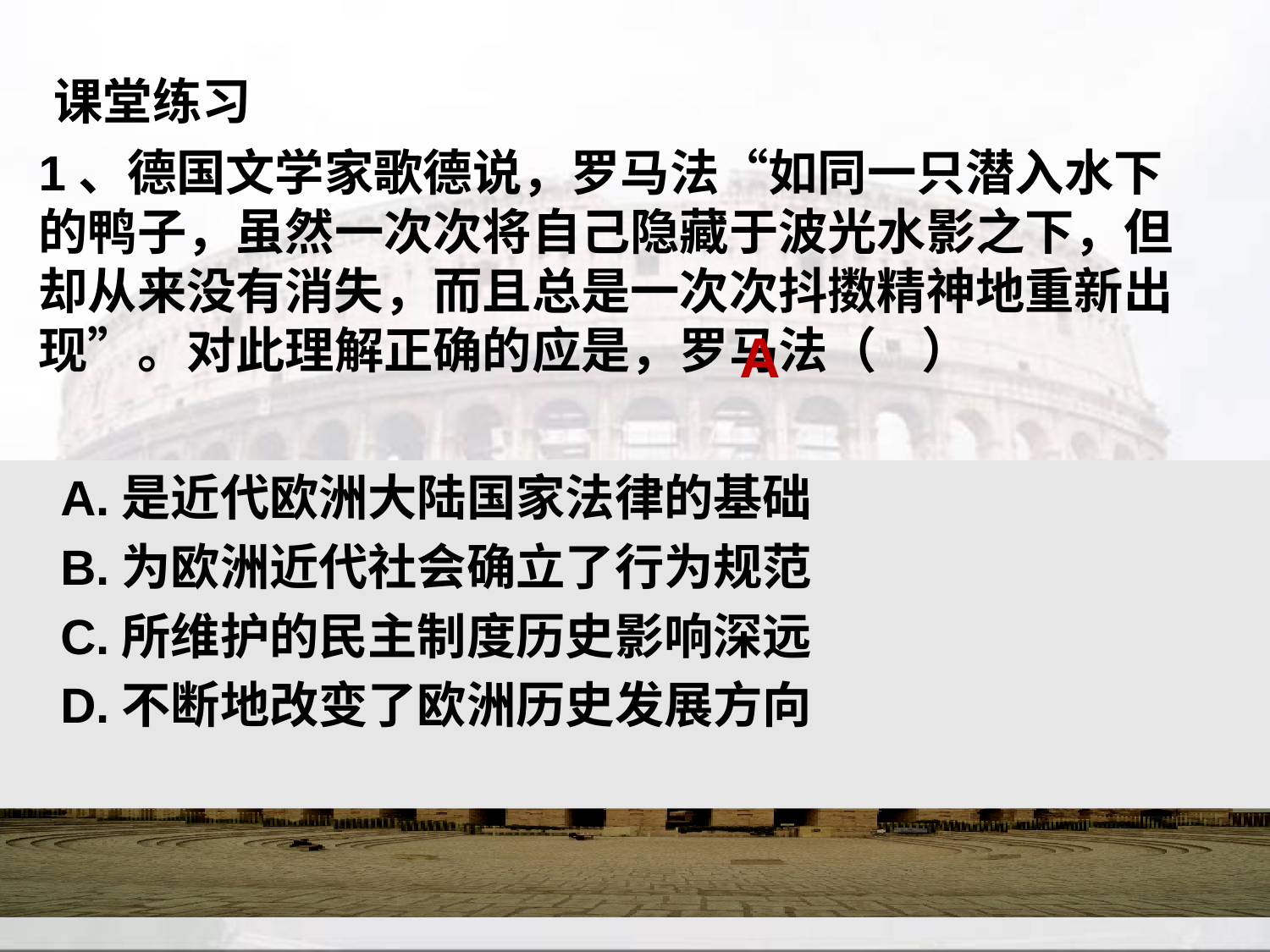

课堂练习
1、德国文学家歌德说，罗马法“如同一只潜入水下的鸭子，虽然一次次将自己隐藏于波光水影之下，但却从来没有消失，而且总是一次次抖擞精神地重新出现”。对此理解正确的应是，罗马法（    ）

A
    A.是近代欧洲大陆国家法律的基础
    B.为欧洲近代社会确立了行为规范
    C.所维护的民主制度历史影响深远
    D.不断地改变了欧洲历史发展方向